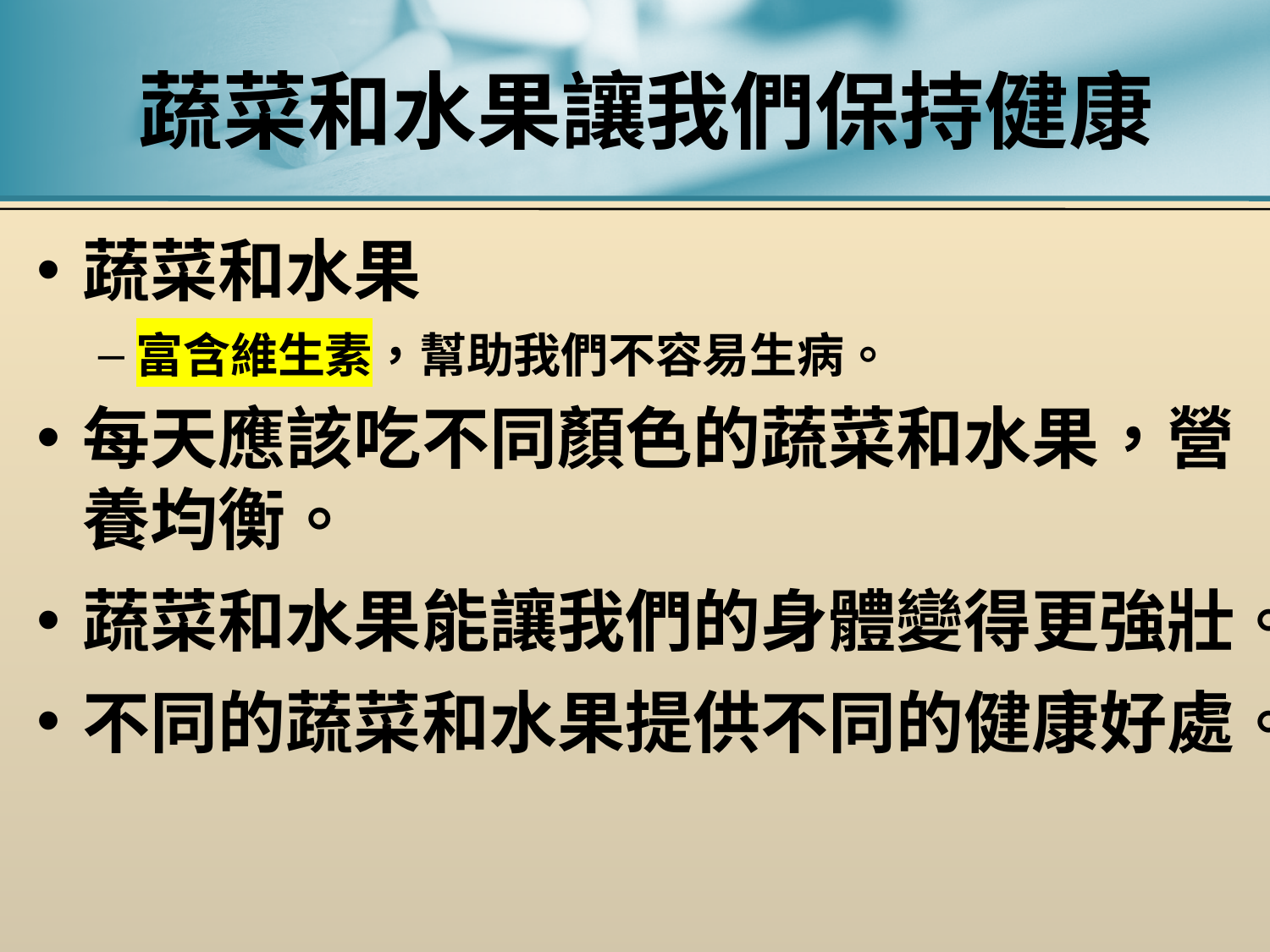

# 蔬菜和水果讓我們保持健康
蔬菜和水果
富含維生素，幫助我們不容易生病。
每天應該吃不同顏色的蔬菜和水果，營養均衡。
蔬菜和水果能讓我們的身體變得更強壯。
不同的蔬菜和水果提供不同的健康好處。